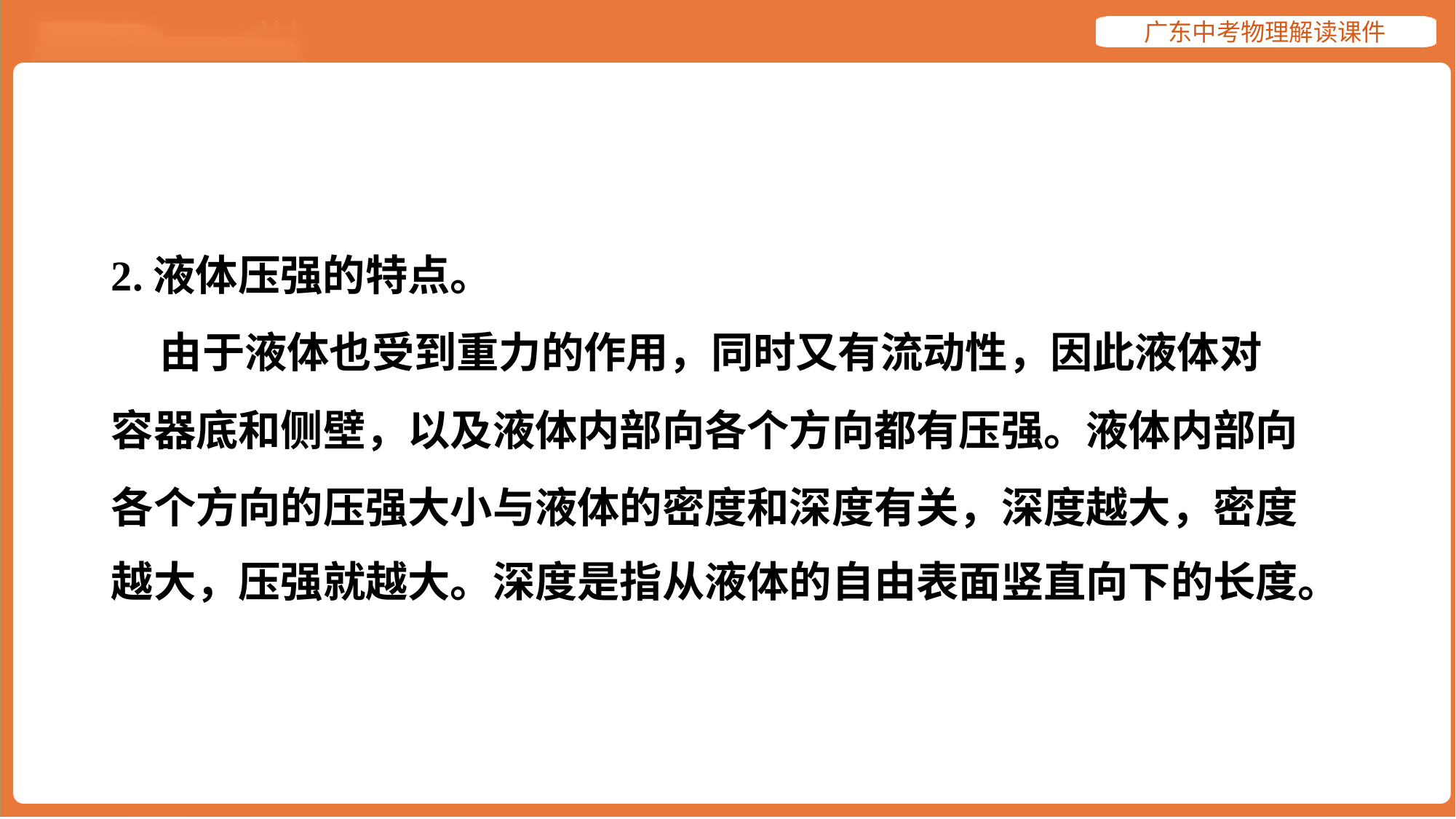

2.液体压强的特点。
    由于液体也受到重力的作用，同时又有流动性，因此液体对
容器底和侧壁，以及液体内部向各个方向都有压强。液体内部向
各个方向的压强大小与液体的密度和深度有关，深度越大，密度
越大，压强就越大。深度是指从液体的自由表面竖直向下的长度。